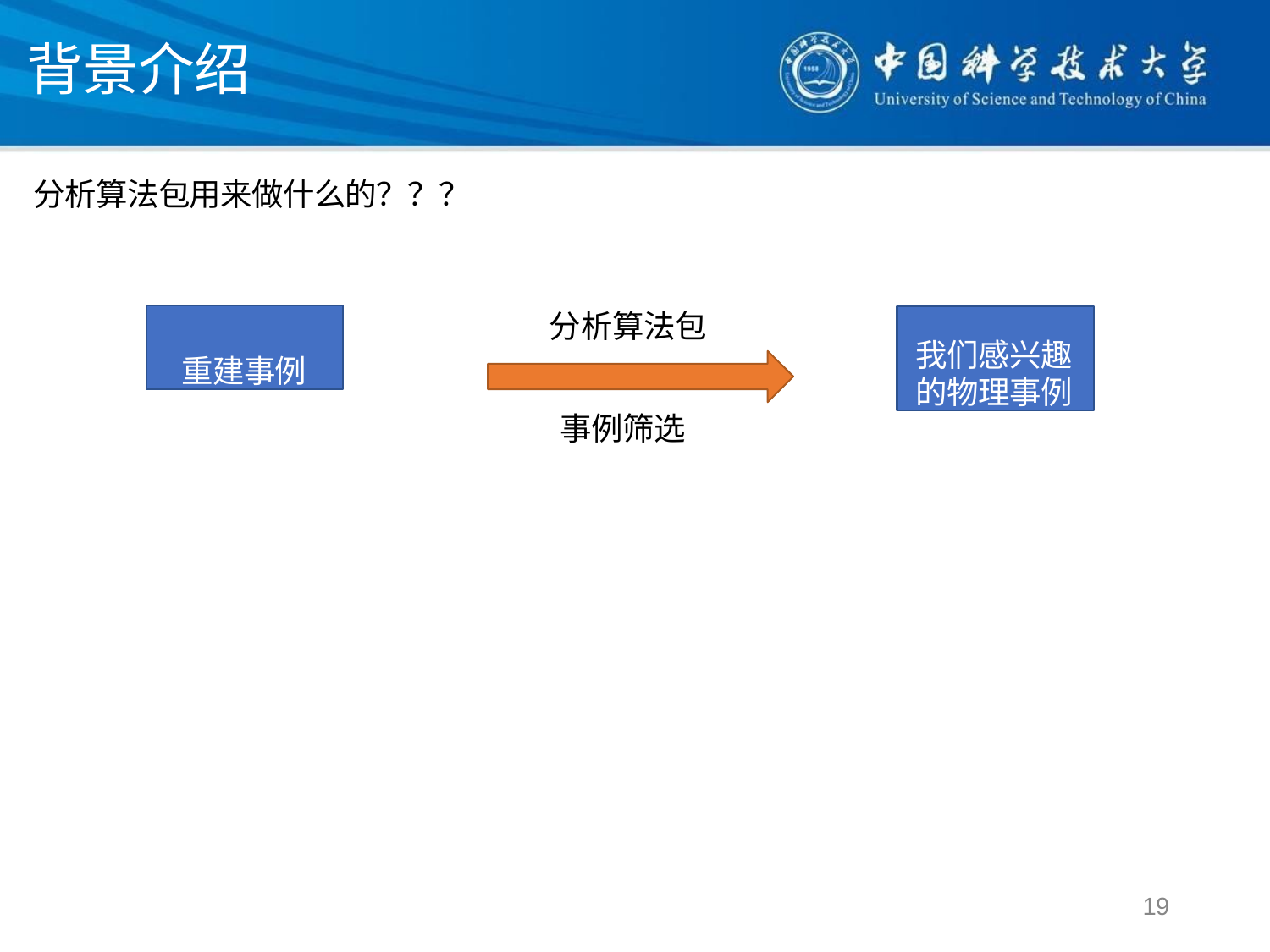

# 背景介绍
分析算法包用来做什么的？？？
分析算法包

重建事例

我们感兴趣的物理事例

事例筛选
19